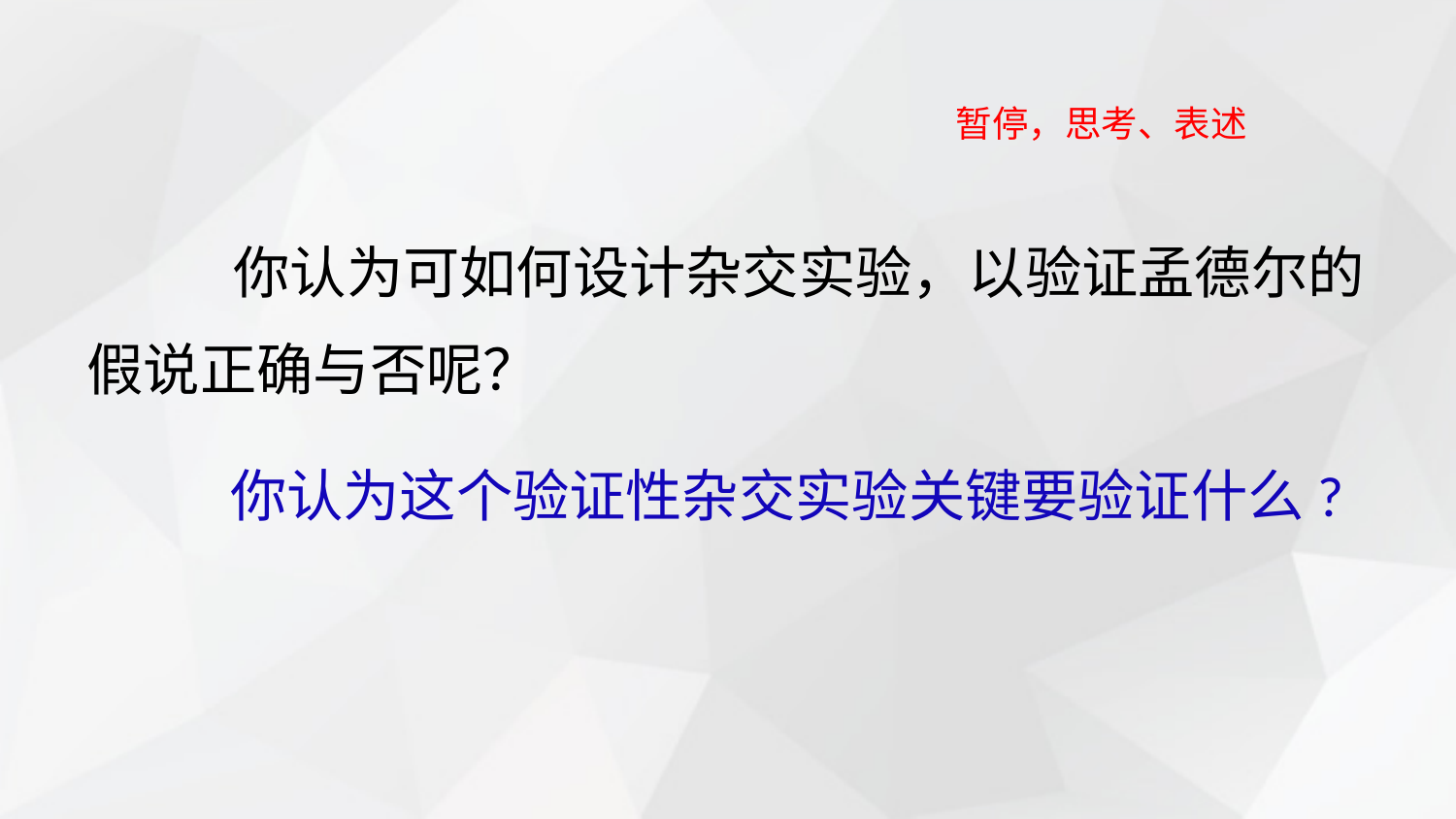

暂停，思考、表述
         你认为可如何设计杂交实验，以验证孟德尔的假说正确与否呢？
你认为这个验证性杂交实验关键要验证什么?